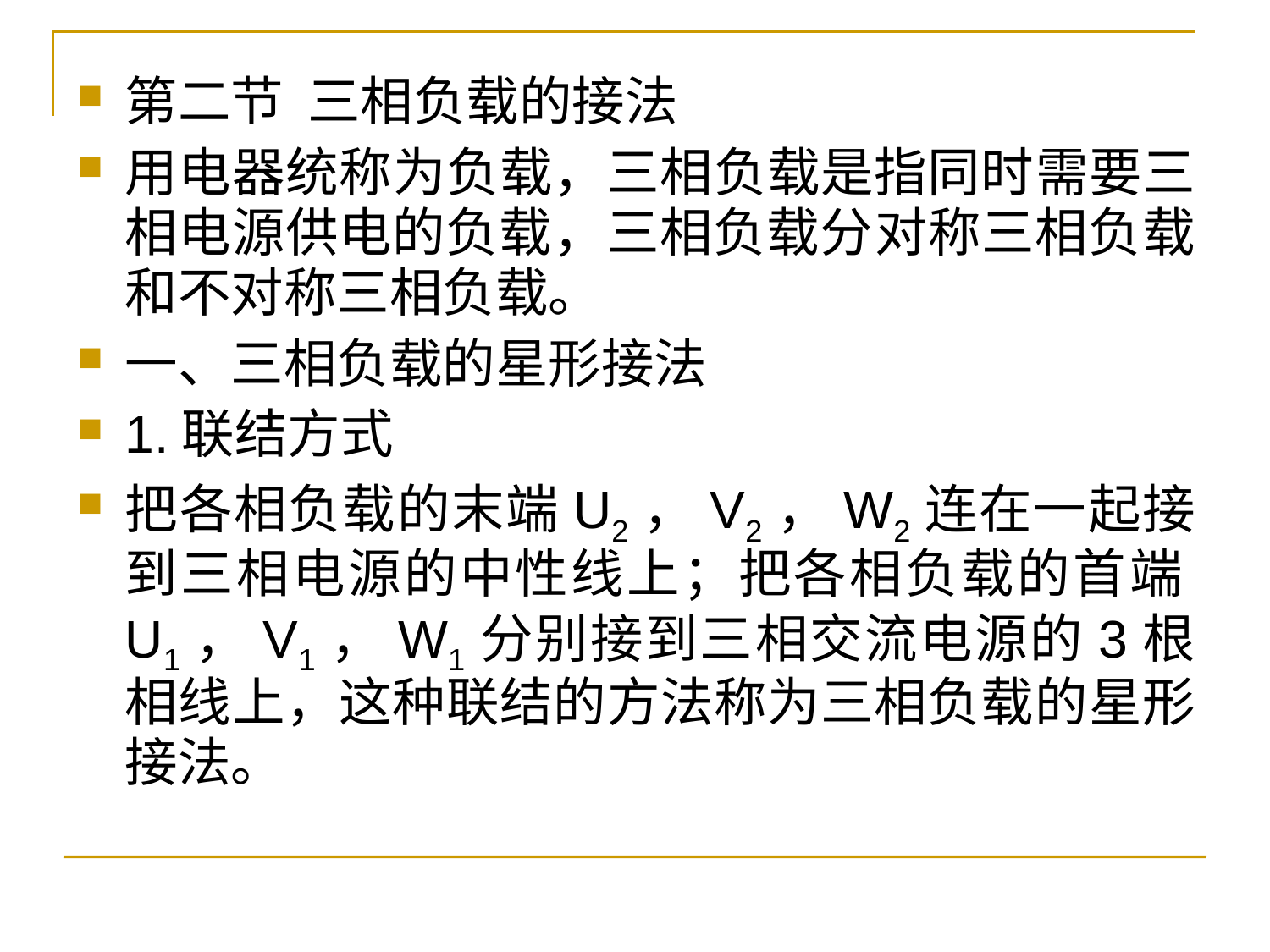

第二节  三相负载的接法
用电器统称为负载，三相负载是指同时需要三相电源供电的负载，三相负载分对称三相负载和不对称三相负载。
一、三相负载的星形接法
1.联结方式
把各相负载的末端U2，V2，W2连在一起接到三相电源的中性线上；把各相负载的首端U1，V1，W1分别接到三相交流电源的3根相线上，这种联结的方法称为三相负载的星形接法。